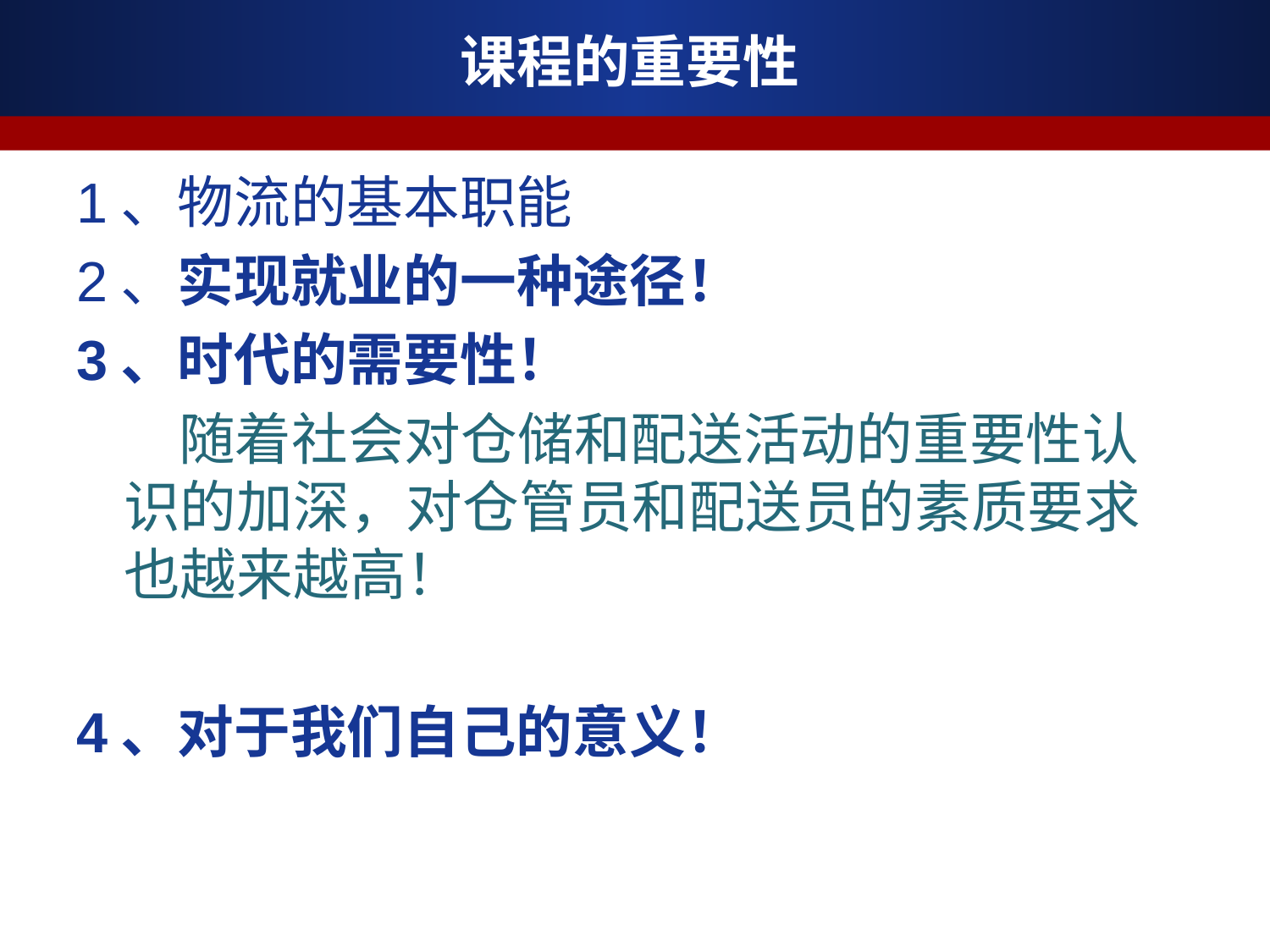

# 课程的重要性
1、物流的基本职能
2、实现就业的一种途径！
3、时代的需要性！
       随着社会对仓储和配送活动的重要性认识的加深，对仓管员和配送员的素质要求也越来越高！

4、对于我们自己的意义！